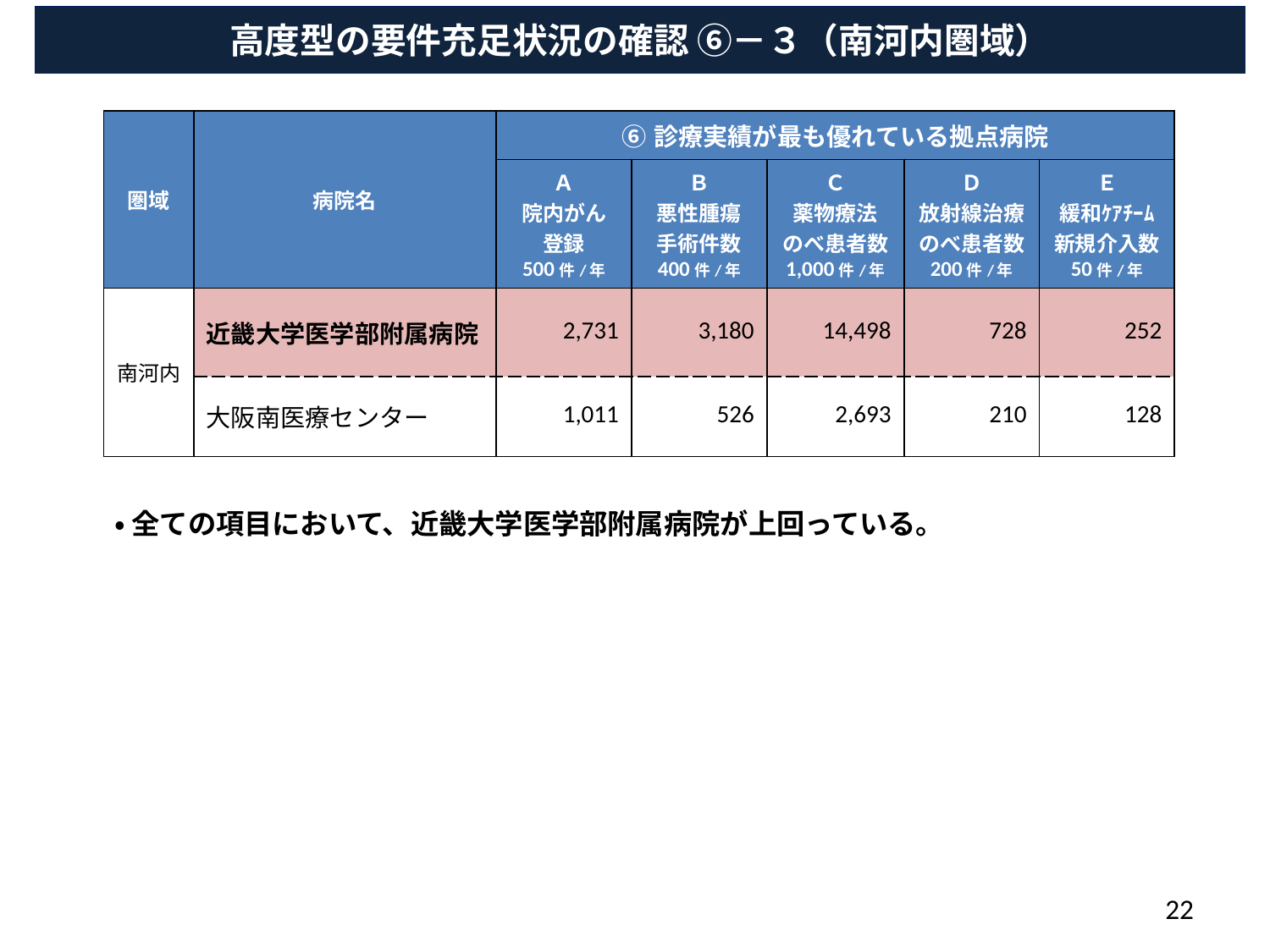

高度型の要件充足状況の確認 ⑥－３（南河内圏域）
| 圏域 | 病院名 | ⑥診療実績が最も優れている拠点病院 |  |  |  |  |
| --- | --- | --- | --- | --- | --- | --- |
|  |  | Ａ 院内がん 登録 500件/年 | Ｂ 悪性腫瘍 手術件数 400件/年 | Ｃ 薬物療法 のべ患者数 1,000件/年 | Ｄ 放射線治療のべ患者数 200件/年 | Ｅ 緩和ｹｱﾁｰﾑ新規介入数 50件/年 |
| 南河内 | 近畿大学医学部附属病院 | 2,731 | 3,180 | 14,498 | 728 | 252 |
|  | 大阪南医療センター | 1,011 | 526 | 2,693 | 210 | 128 |
・ 全ての項目において、近畿大学医学部附属病院が上回っている。
22